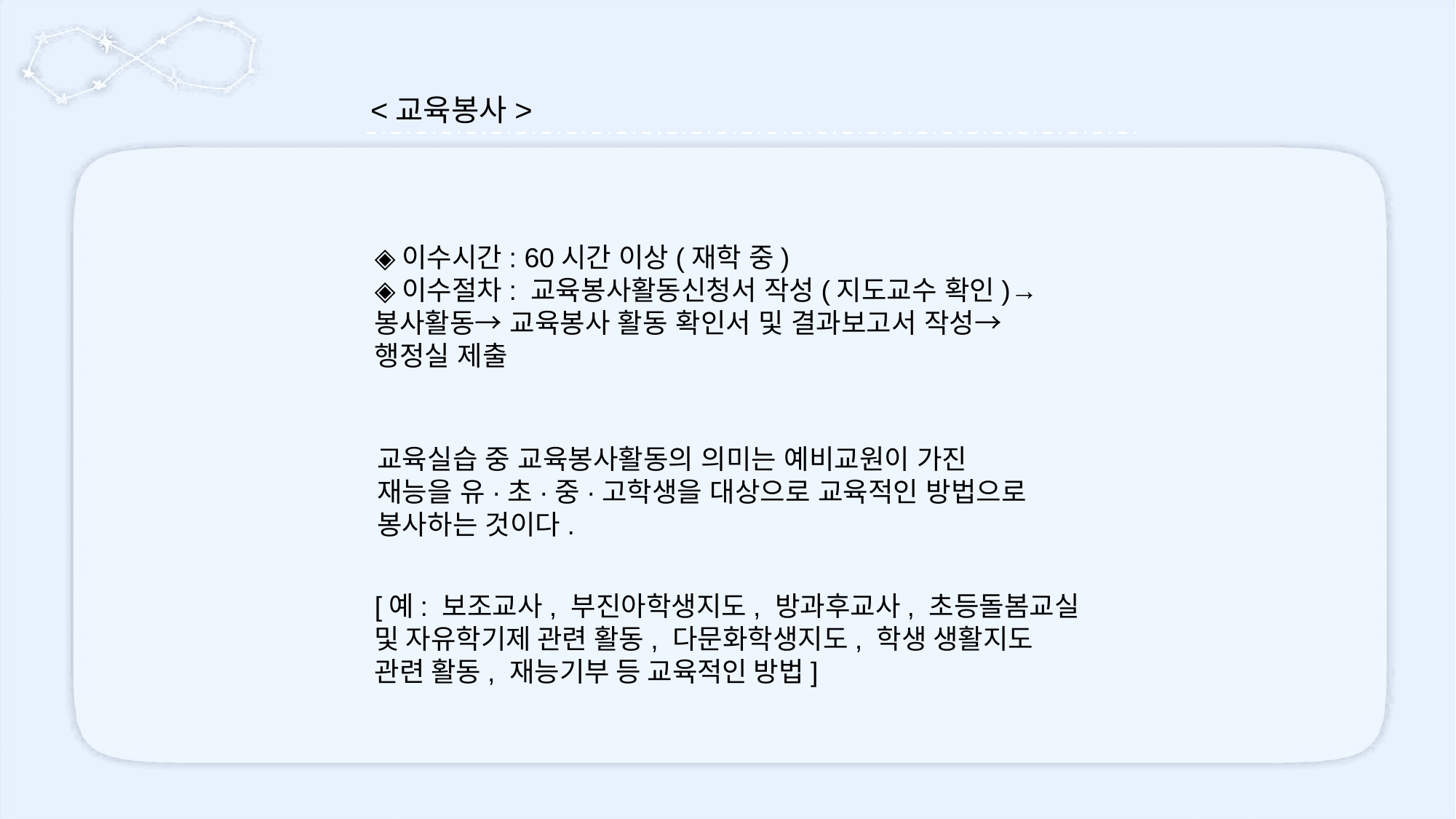

<교육봉사>
◈이수시간: 60시간 이상(재학 중)
◈이수절차: 교육봉사활동신청서 작성(지도교수 확인)→
봉사활동→ 교육봉사 활동 확인서 및 결과보고서 작성→
행정실 제출
교육실습 중 교육봉사활동의 의미는 예비교원이 가진
재능을 유·초·중·고학생을 대상으로 교육적인 방법으로
봉사하는 것이다.
[예: 보조교사, 부진아학생지도, 방과후교사, 초등돌봄교실 및 자유학기제 관련 활동, 다문화학생지도, 학생 생활지도 관련 활동, 재능기부 등 교육적인 방법]